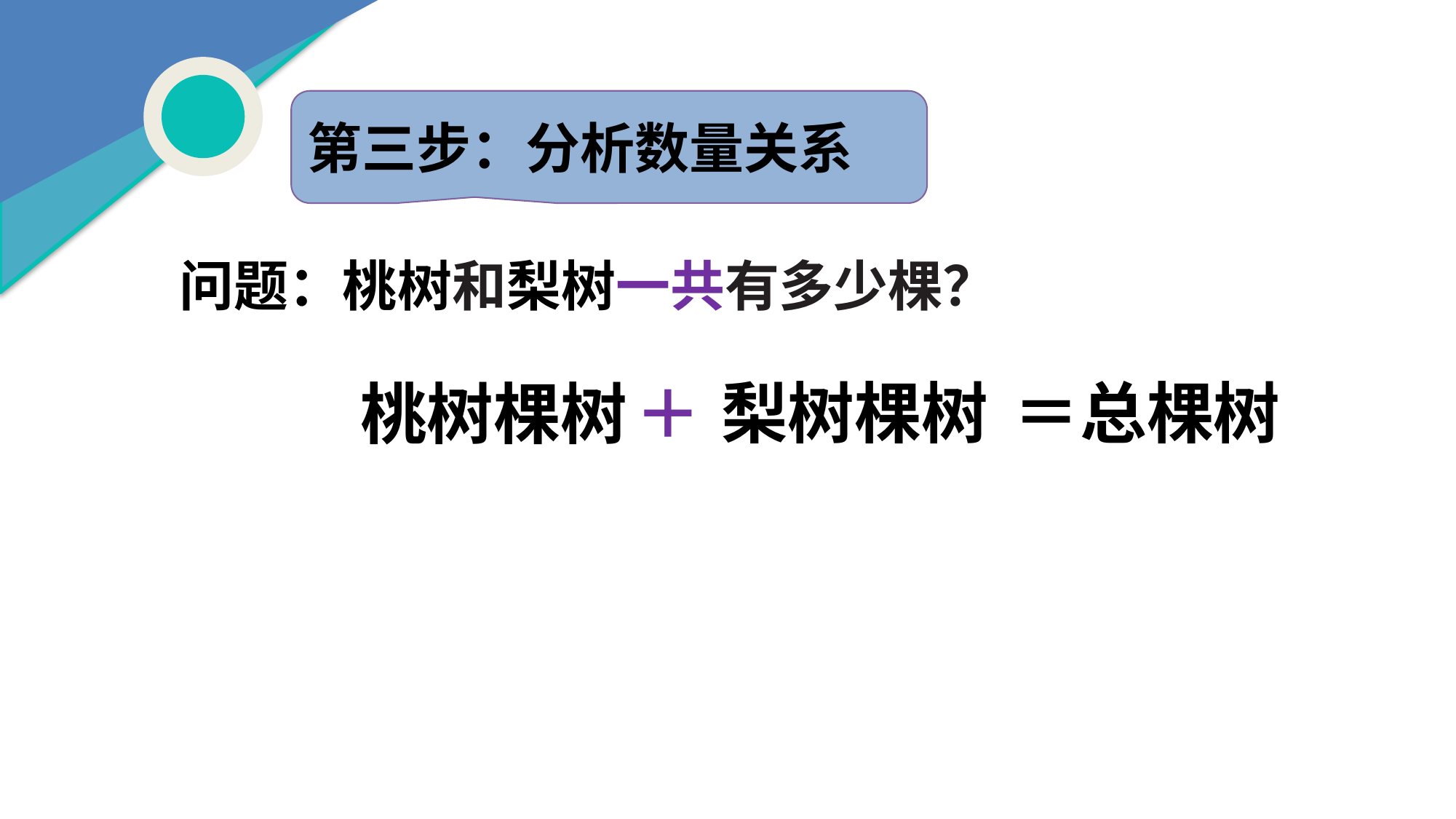

第三步：分析数量关系
问题：桃树和梨树一共有多少棵？
梨树棵树
＝总棵树
桃树棵树
＋